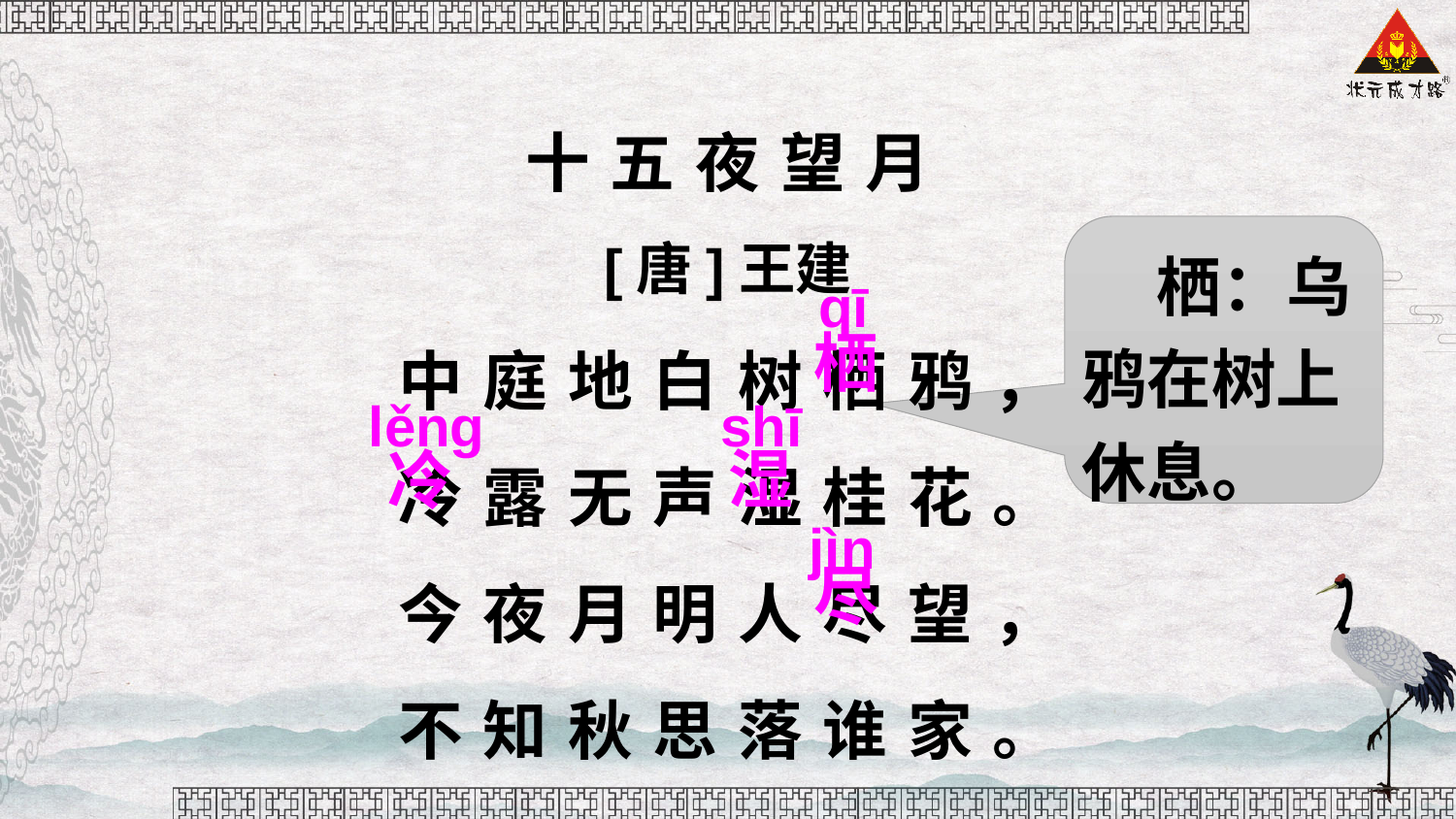

十五夜望月
[唐]王建
中庭地白树栖鸦，
冷露无声湿桂花。
今夜月明人尽望，
不知秋思落谁家。

    栖：乌鸦在树上休息。
qī
栖
lěnɡ
shī
湿
冷
jìn
尽